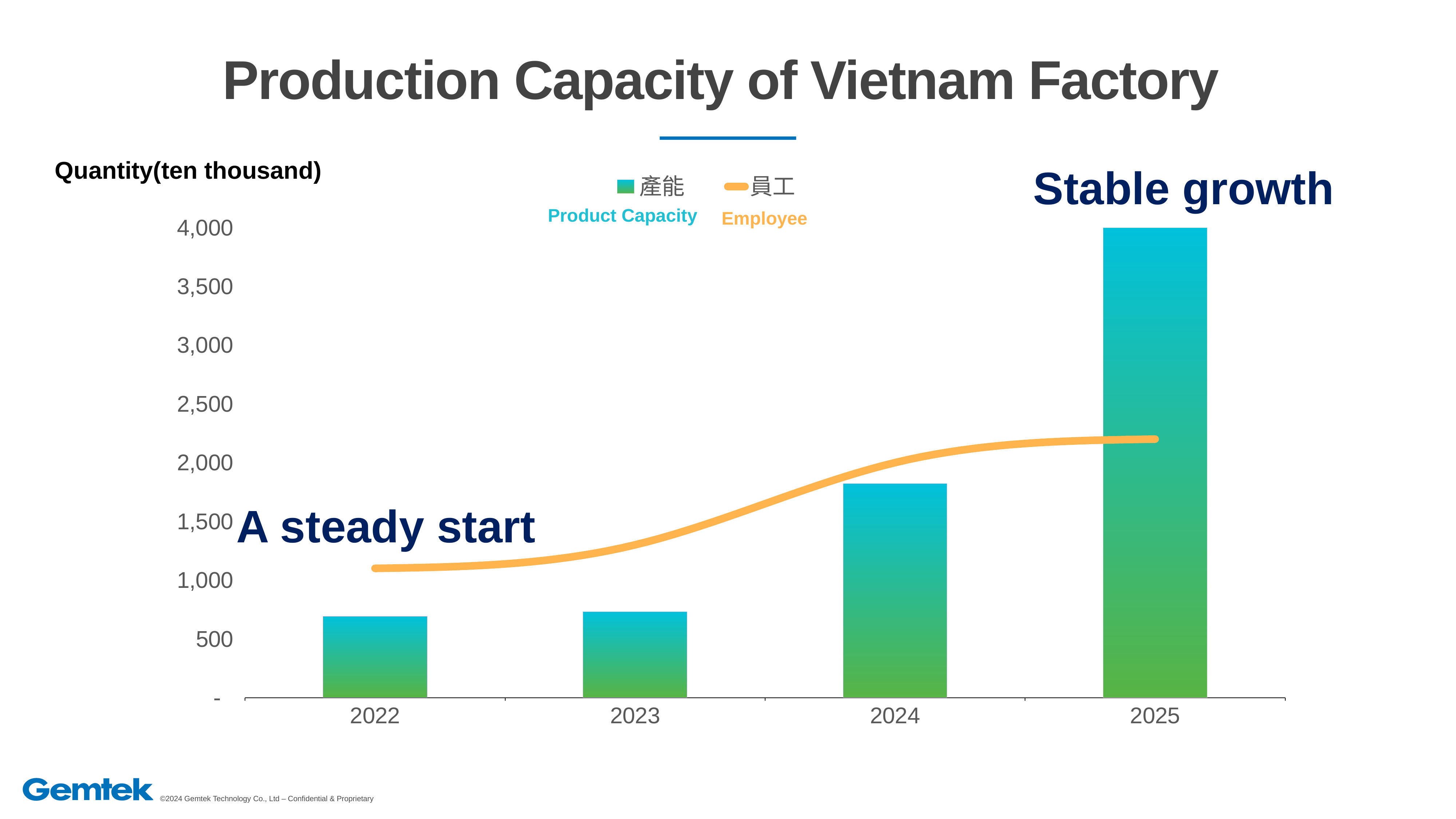

# Production Capacity of Vietnam Factory
Quantity(ten thousand)
Stable growth

### Chart

| Category | 產能 | 員工 |
|---|---|---|
| 2022 | 690.0 | 1100.0 |
| 2023 | 730.0 | 1300.0 |
| 2024 | 1820.0 | 2000.0 |
| 2025 | 7800.0 | 2200.0 |
Product Capacity
Employee
A steady start